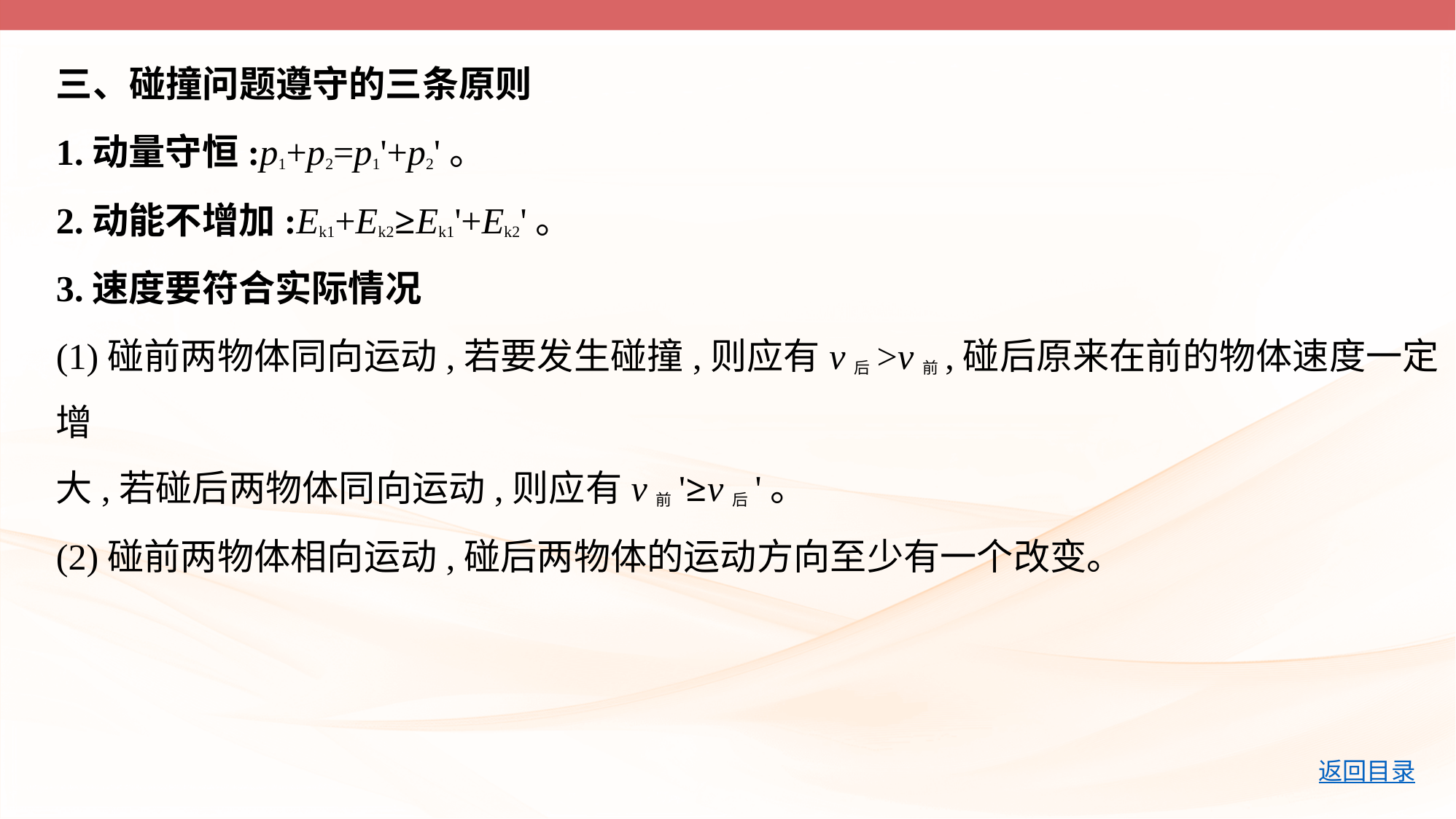

三、碰撞问题遵守的三条原则
1.动量守恒:p1+p2=p1'+p2'。
2.动能不增加:Ek1+Ek2≥Ek1'+Ek2'。
3.速度要符合实际情况
(1)碰前两物体同向运动,若要发生碰撞,则应有v后>v前,碰后原来在前的物体速度一定增
大,若碰后两物体同向运动,则应有v前'≥v后'。
(2)碰前两物体相向运动,碰后两物体的运动方向至少有一个改变。